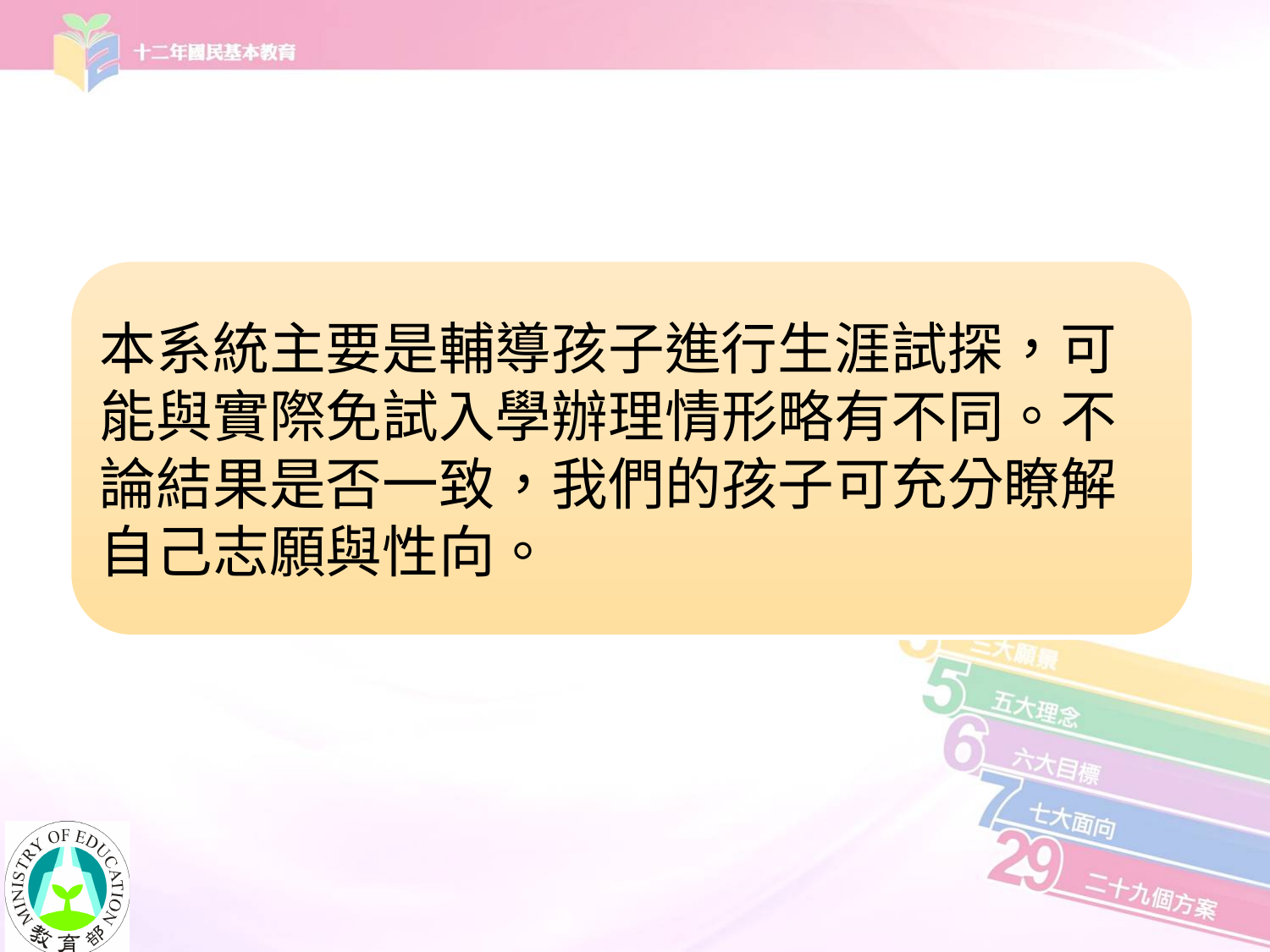

本系統主要是輔導孩子進行生涯試探，可能與實際免試入學辦理情形略有不同。不論結果是否一致，我們的孩子可充分瞭解自己志願與性向。